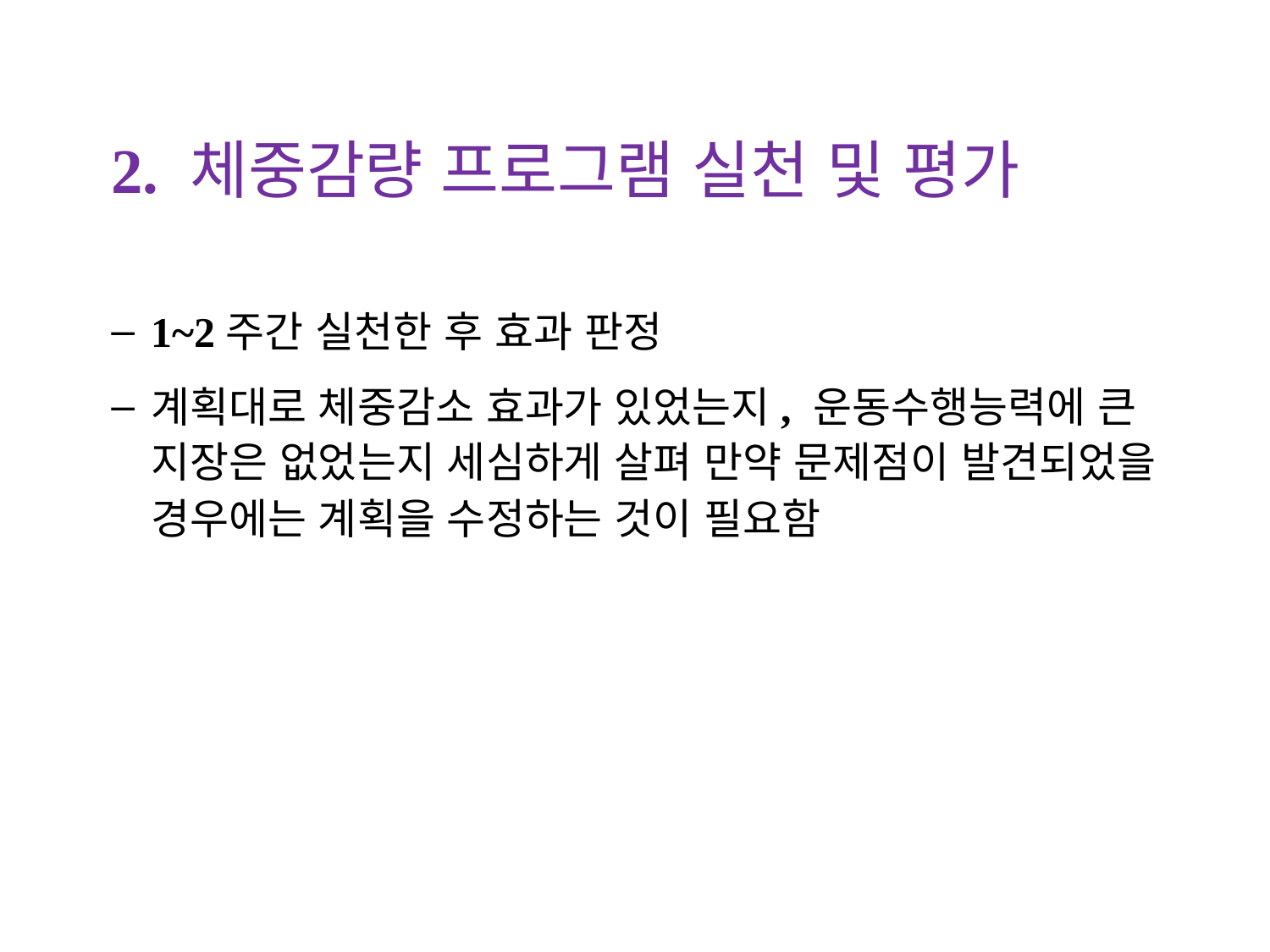

2. 체중감량 프로그램 실천 및 평가

1~2주간 실천한 후 효과 판정
계획대로 체중감소 효과가 있었는지, 운동수행능력에 큰 지장은 없었는지 세심하게 살펴 만약 문제점이 발견되었을 경우에는 계획을 수정하는 것이 필요함